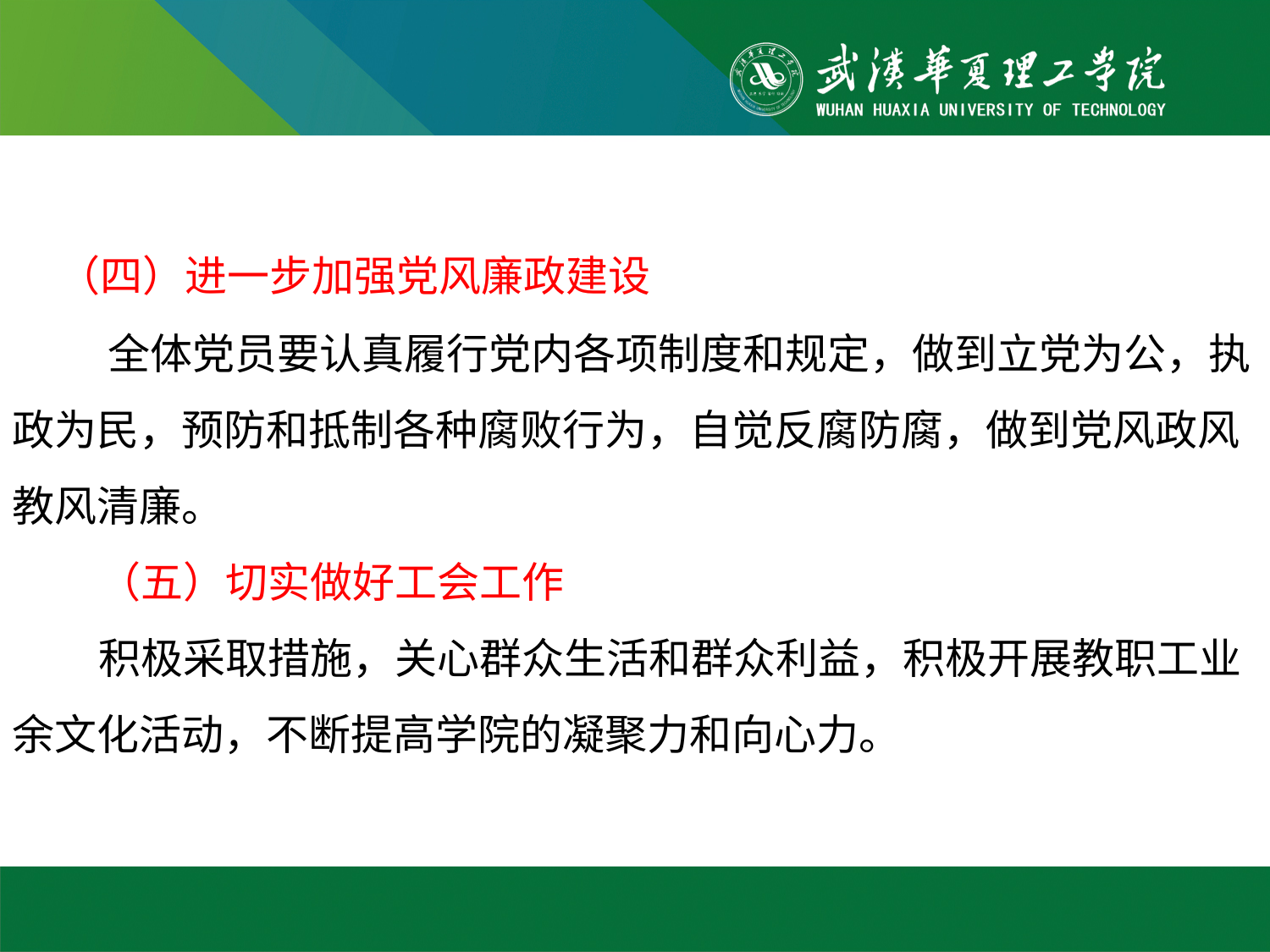

（四）进一步加强党风廉政建设
         全体党员要认真履行党内各项制度和规定，做到立党为公，执政为民，预防和抵制各种腐败行为，自觉反腐防腐，做到党风政风教风清廉。
        （五）切实做好工会工作
        积极采取措施，关心群众生活和群众利益，积极开展教职工业余文化活动，不断提高学院的凝聚力和向心力。